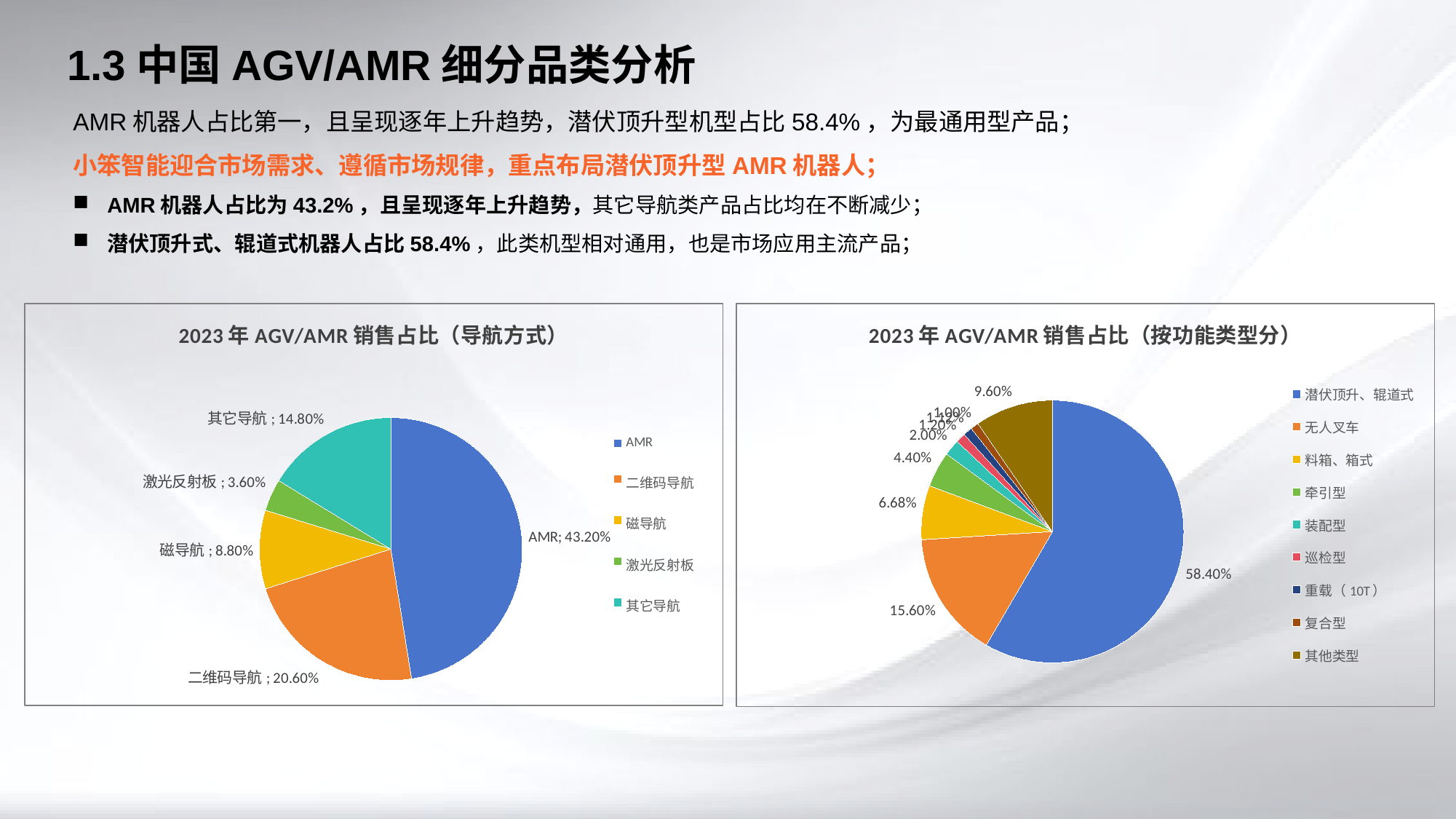

1.3中国AGV/AMR细分品类分析
AMR机器人占比第一，且呈现逐年上升趋势，潜伏顶升型机型占比58.4%，为最通用型产品；
小笨智能迎合市场需求、遵循市场规律，重点布局潜伏顶升型AMR机器人；
AMR机器人占比为43.2%，且呈现逐年上升趋势，其它导航类产品占比均在不断减少；
潜伏顶升式、辊道式机器人占比58.4%，此类机型相对通用，也是市场应用主流产品；

### Chart: 2023年AGV/AMR销售占比（导航方式）

| Category |  |
|---|---|
| AMR | 0.432 |
| 二维码导航 | 0.206 |
| 磁导航 | 0.088 |
| 激光反射板 | 0.036 |
| 其它导航 | 0.148 |

### Chart: 2023年AGV/AMR销售占比（按功能类型分）

| Category |  |
|---|---|
| 潜伏顶升、辊道式 | 0.584 |
| 无人叉车 | 0.156 |
| 料箱、箱式 | 0.0668 |
| 牵引型 | 0.044 |
| 装配型 | 0.02 |
| 巡检型 | 0.012 |
| 重载（10T） | 0.0112 |
| 复合型 | 0.01 |
| 其他类型 | 0.096 |